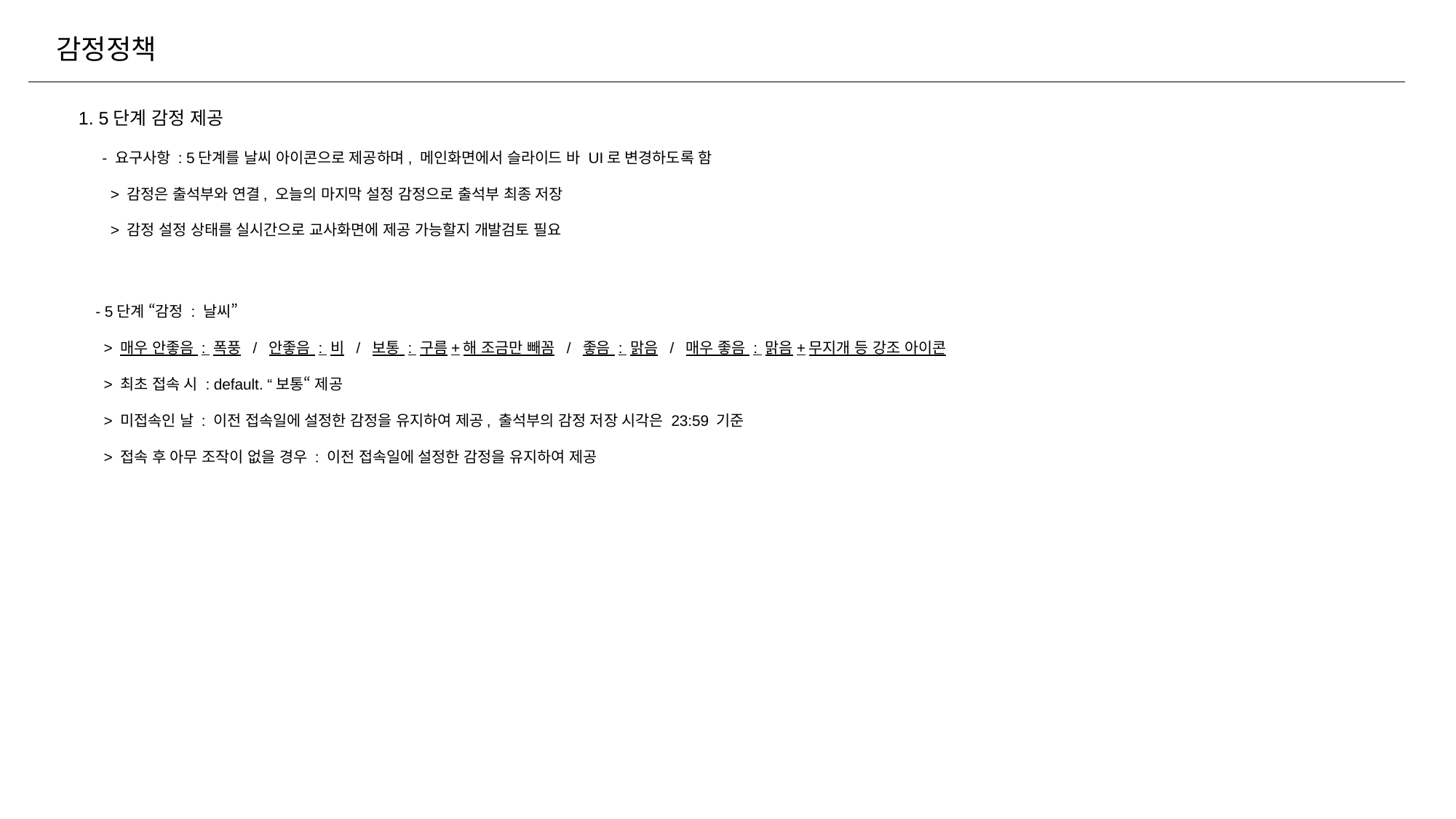

감정정책
1. 5단계 감정 제공
  - 요구사항 : 5단계를 날씨 아이콘으로 제공하며, 메인화면에서 슬라이드 바 UI로 변경하도록 함
    > 감정은 출석부와 연결, 오늘의 마지막 설정 감정으로 출석부 최종 저장
    > 감정 설정 상태를 실시간으로 교사화면에 제공 가능할지 개발검토 필요

  - 5단계 “감정 : 날씨”
    > 매우 안좋음 : 폭풍  /  안좋음 : 비  /  보통 : 구름+해 조금만 빼꼼  /  좋음 : 맑음  /  매우 좋음 : 맑음+무지개 등 강조 아이콘
    > 최초 접속 시 : default. “보통“ 제공
    > 미접속인 날 : 이전 접속일에 설정한 감정을 유지하여 제공, 출석부의 감정 저장 시각은 23:59 기준
    > 접속 후 아무 조작이 없을 경우 : 이전 접속일에 설정한 감정을 유지하여 제공